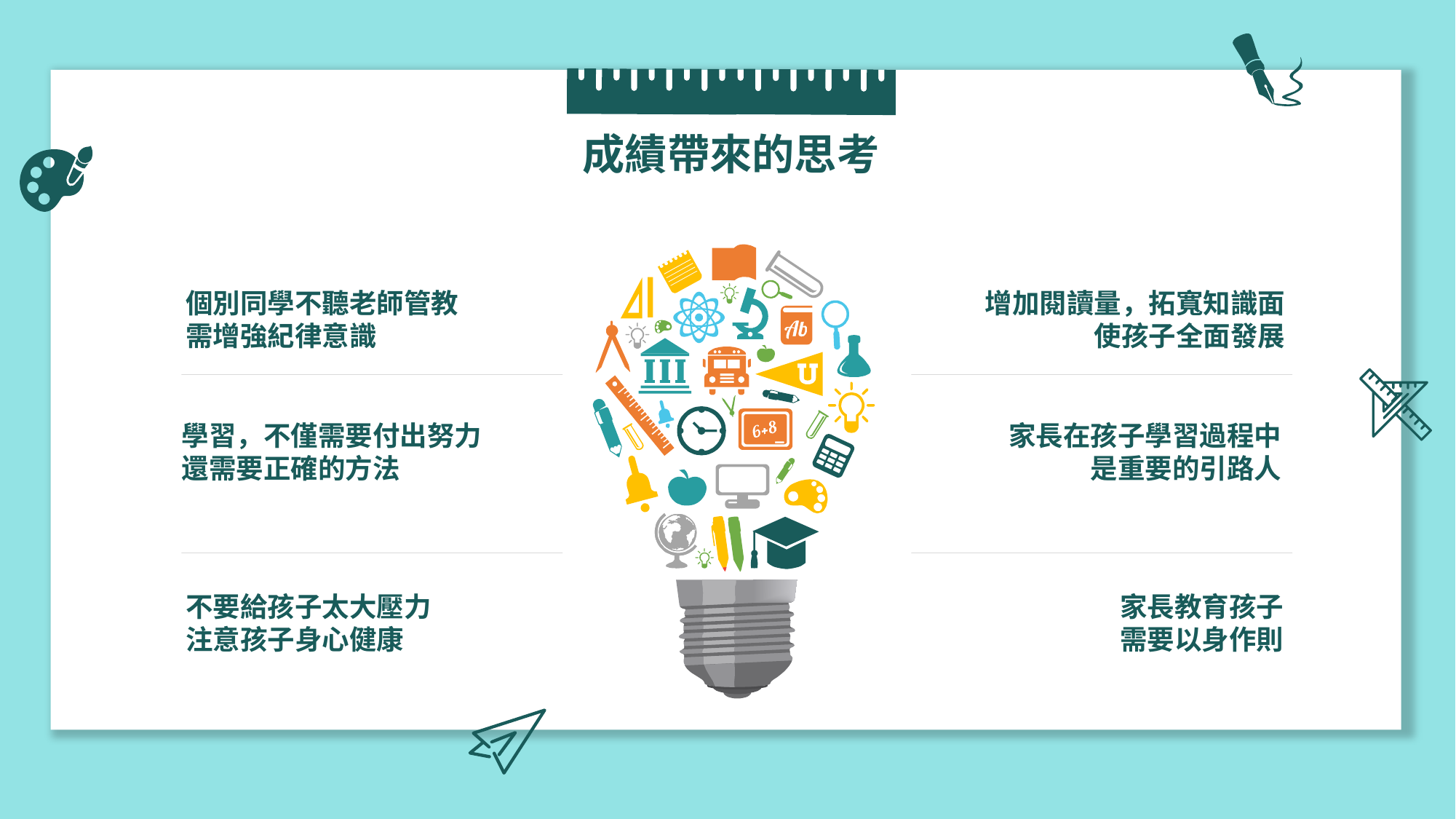

成績帶來的思考

增加閱讀量，拓寬知識面
使孩子全面發展
個別同學不聽老師管教
需增強紀律意識
家長在孩子學習過程中
是重要的引路人
學習，不僅需要付出努力
還需要正確的方法

家長教育孩子
需要以身作則
不要給孩子太大壓力
注意孩子身心健康